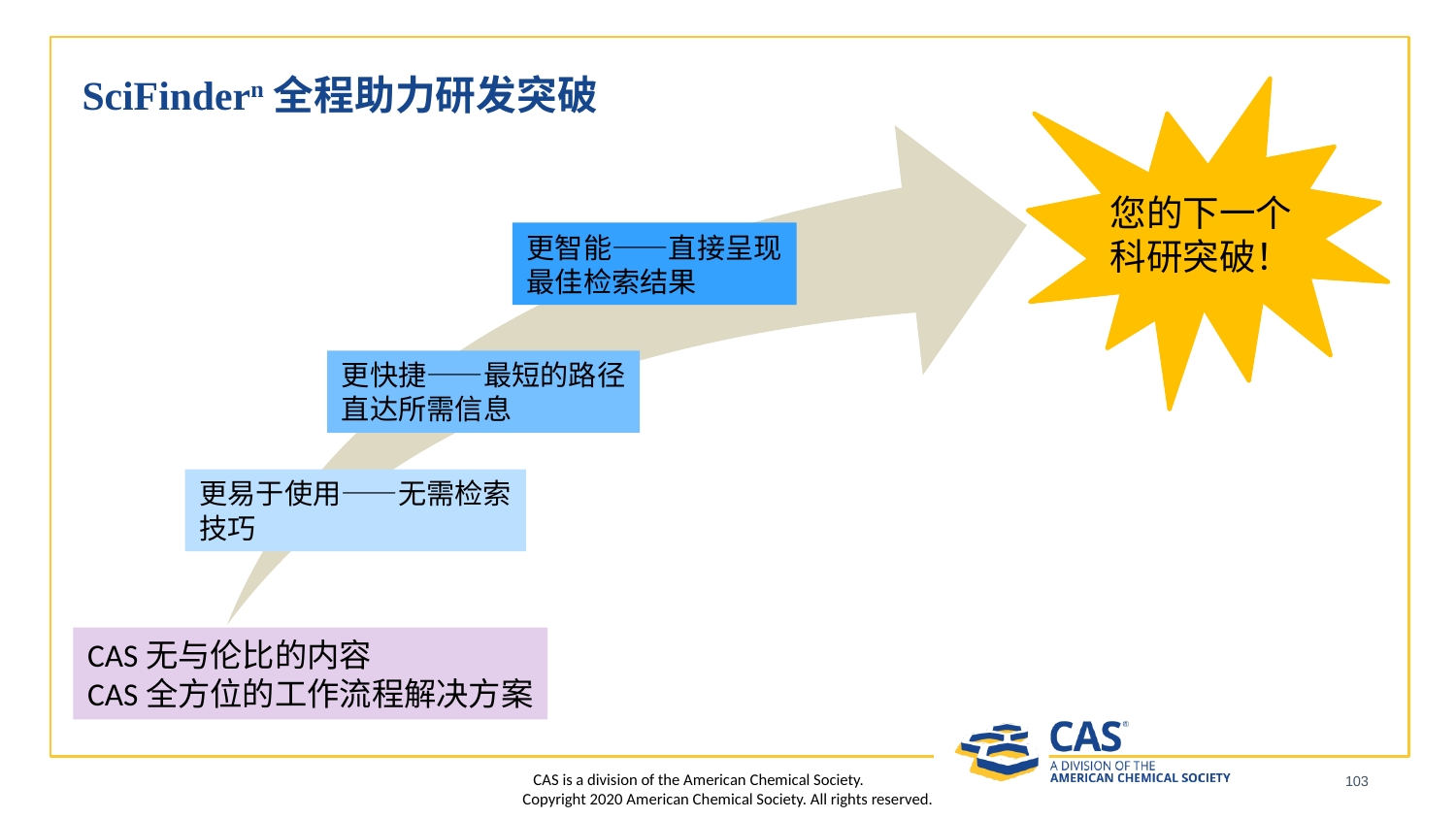

# SciFindern全程助力研发突破

您的下一个
科研突破！
更智能——直接呈现
最佳检索结果
更快捷——最短的路径
直达所需信息
更易于使用——无需检索
技巧
CAS无与伦比的内容
CAS全方位的工作流程解决方案
103
CAS is a division of the American Chemical Society.                 Copyright 2020 American Chemical Society. All rights reserved.